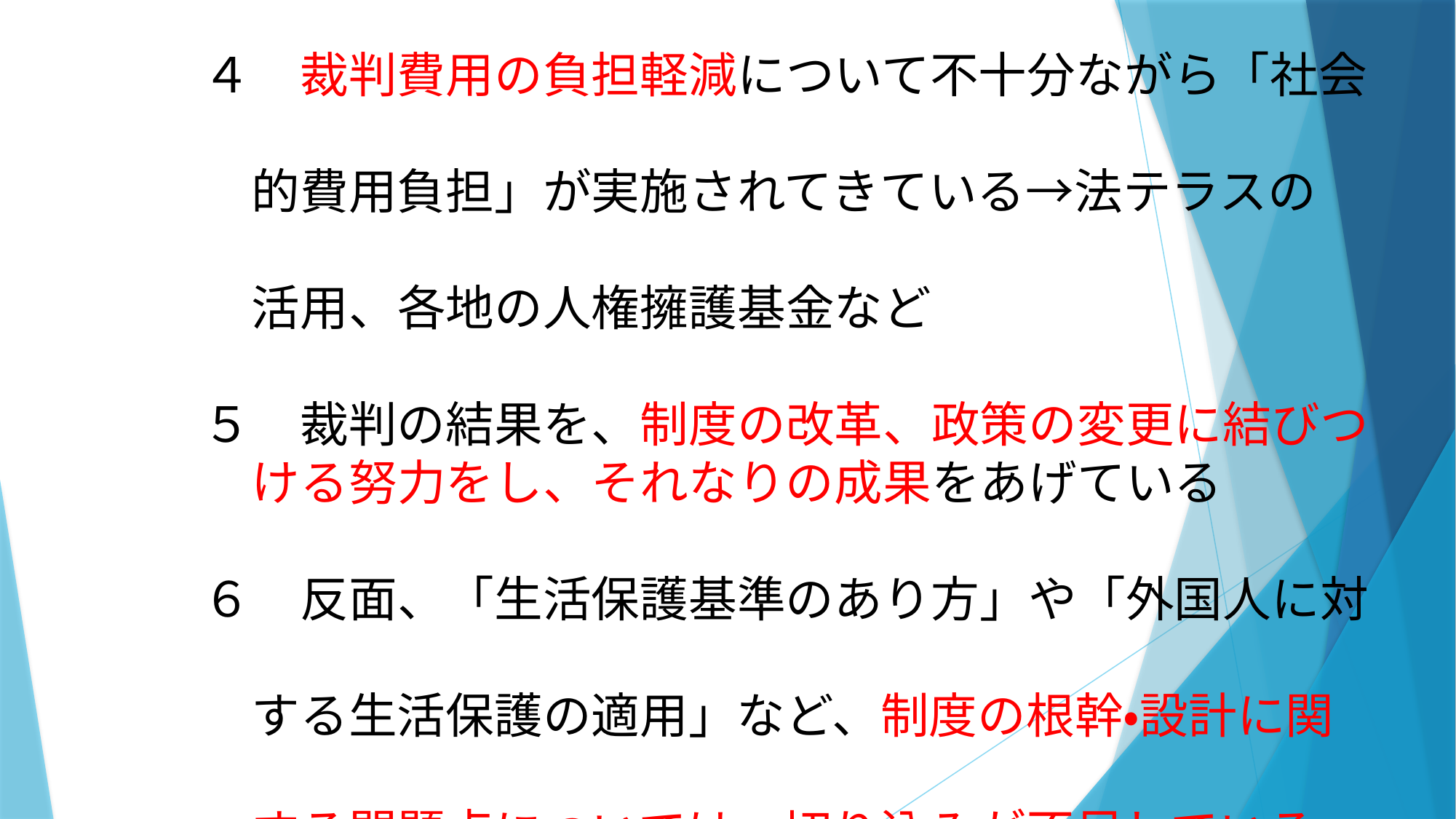

４　裁判費用の負担軽減について不十分ながら「社会
　　的費用負担」が実施されてきている→法テラスの
　　活用、各地の人権擁護基金など

　５　裁判の結果を、制度の改革、政策の変更に結びつ
　　ける努力をし、それなりの成果をあげている

　６　反面、「生活保護基準のあり方」や「外国人に対
　　する生活保護の適用」など、制度の根幹・設計に関
　　する問題点については、切り込みが不足している

　　　→生活保護裁判第４の波の課題